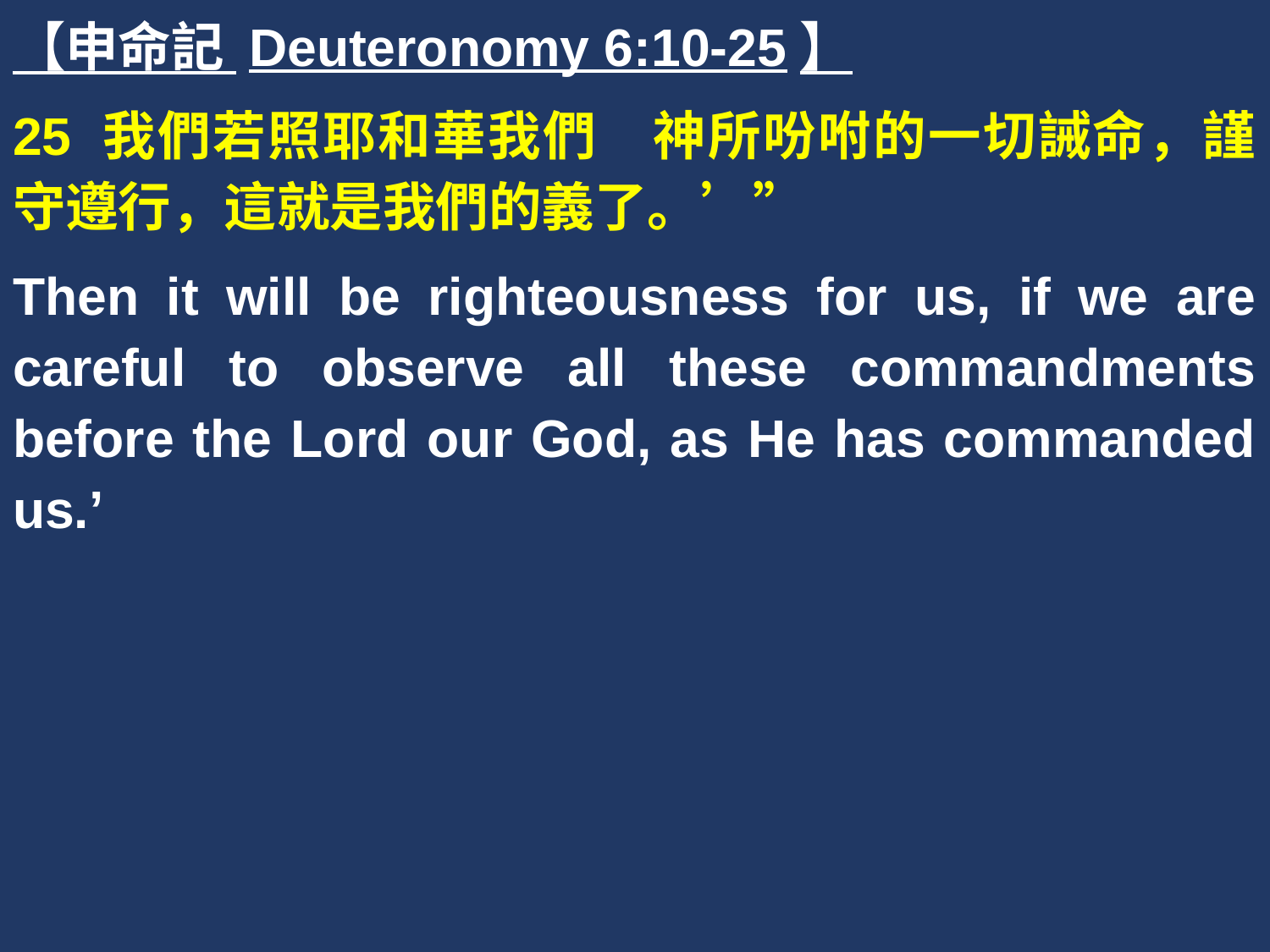

【申命記 Deuteronomy 6:10-25】
25 我們若照耶和華我們　神所吩咐的一切誡命，謹守遵行，這就是我們的義了。’”
Then it will be righteousness for us, if we are careful to observe all these commandments before the Lord our God, as He has commanded us.’